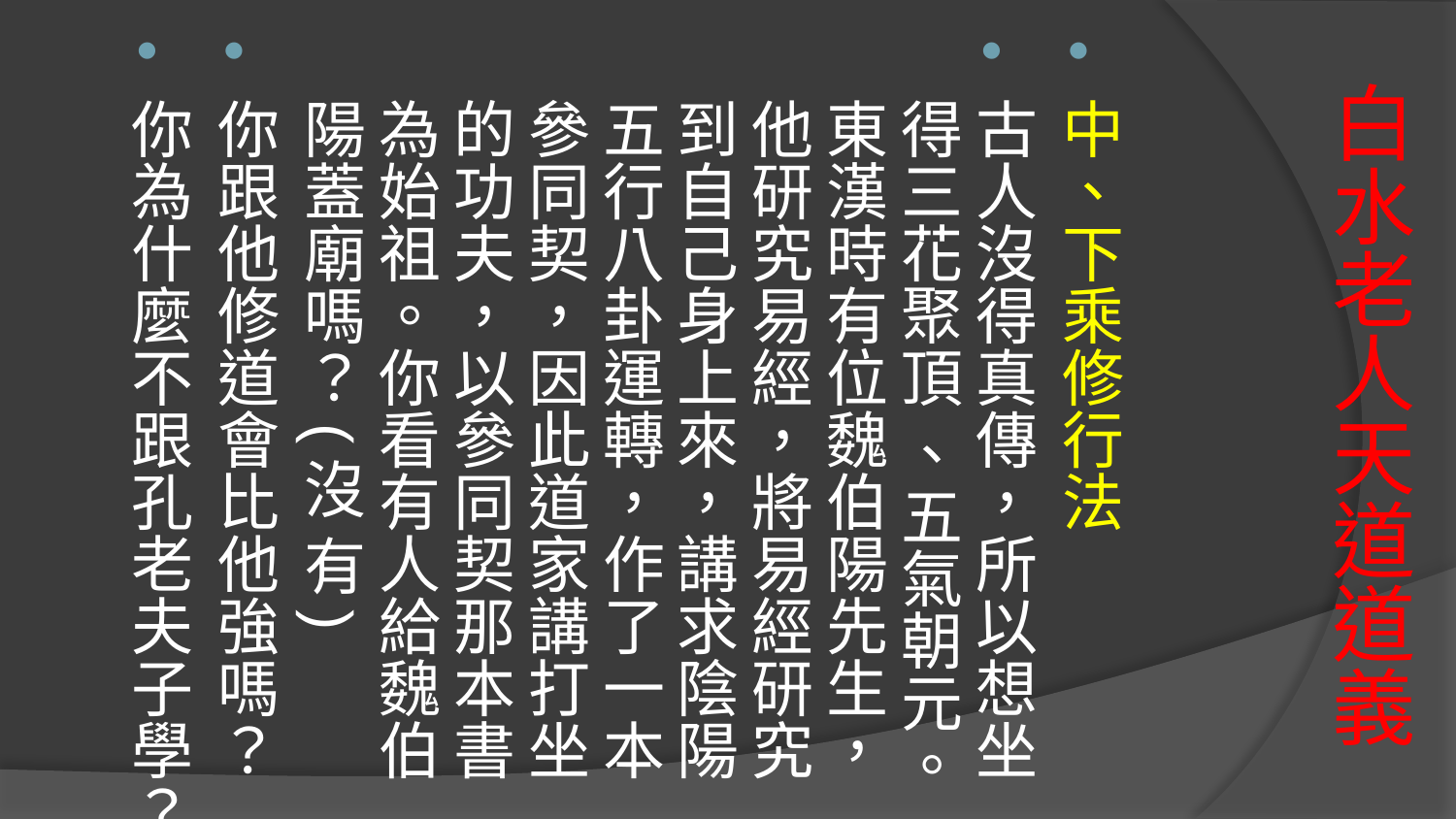

中、下乘修行法
古人沒得真傳，所以想坐得三花聚頂 、五氣朝元。東漢時有位魏伯陽先生，他研究易經，將易經研究到自己身上來，講求陰陽五行八卦運轉，作了一本參同契，因此道家講打坐的功夫，以參同契那本書為始祖。你看有人給魏伯陽蓋廟嗎？(沒 有)
你跟他修道會比他強嗎？
你為什麼不跟孔老夫子學？

# 白水老人天道道義